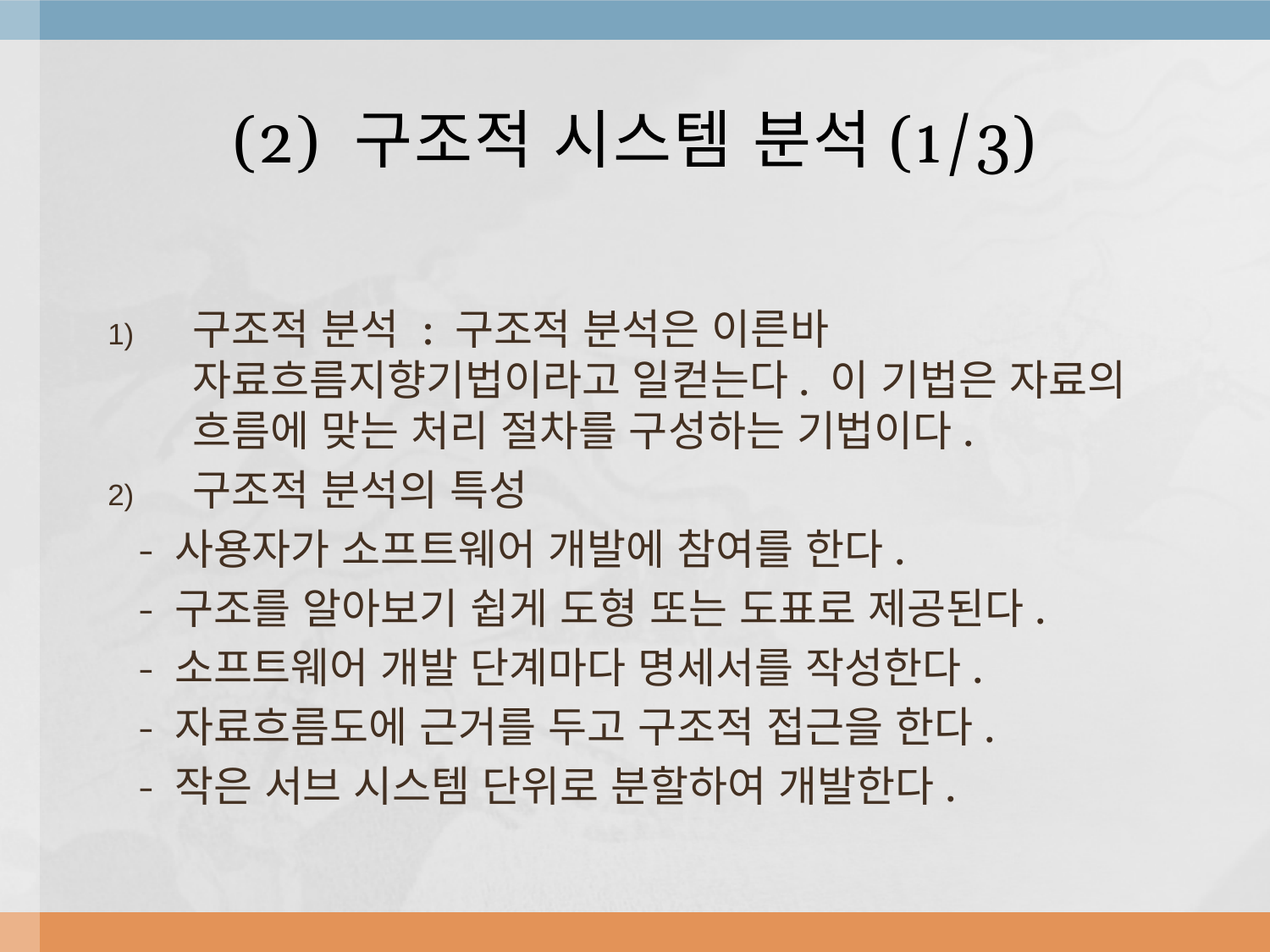

# (2) 구조적 시스템 분석(1/3)
구조적 분석 : 구조적 분석은 이른바 자료흐름지향기법이라고 일컫는다. 이 기법은 자료의 흐름에 맞는 처리 절차를 구성하는 기법이다.
구조적 분석의 특성
   - 사용자가 소프트웨어 개발에 참여를 한다.
   - 구조를 알아보기 쉽게 도형 또는 도표로 제공된다.
   - 소프트웨어 개발 단계마다 명세서를 작성한다.
   - 자료흐름도에 근거를 두고 구조적 접근을 한다.
   - 작은 서브 시스템 단위로 분할하여 개발한다.